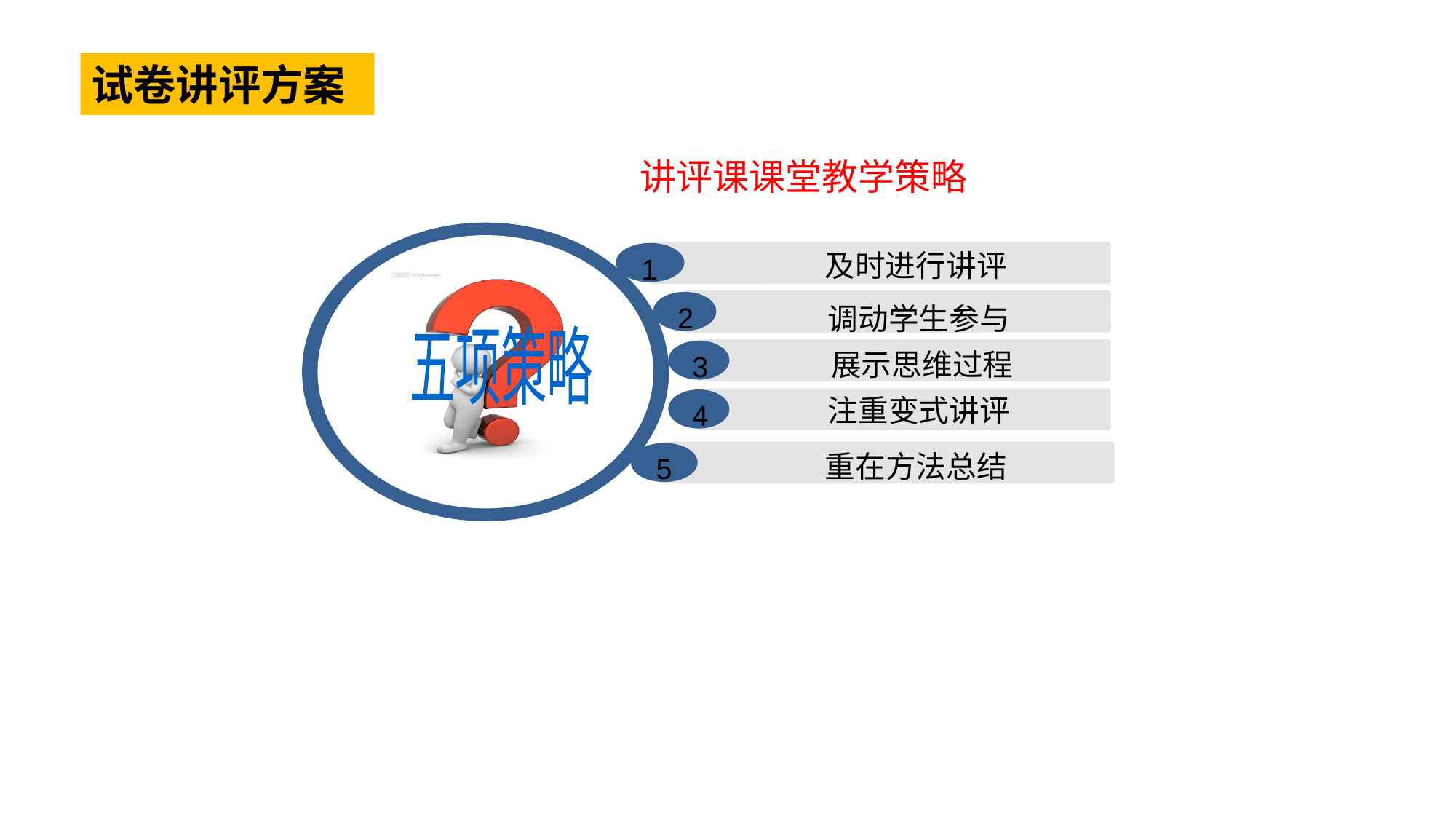

试卷讲评方案
讲评课课堂教学策略

1
      及时进行讲评

2

  调动学生参与
五项策略
3

 展示思维过程

4
 注重变式讲评

5

    重在方法总结

73